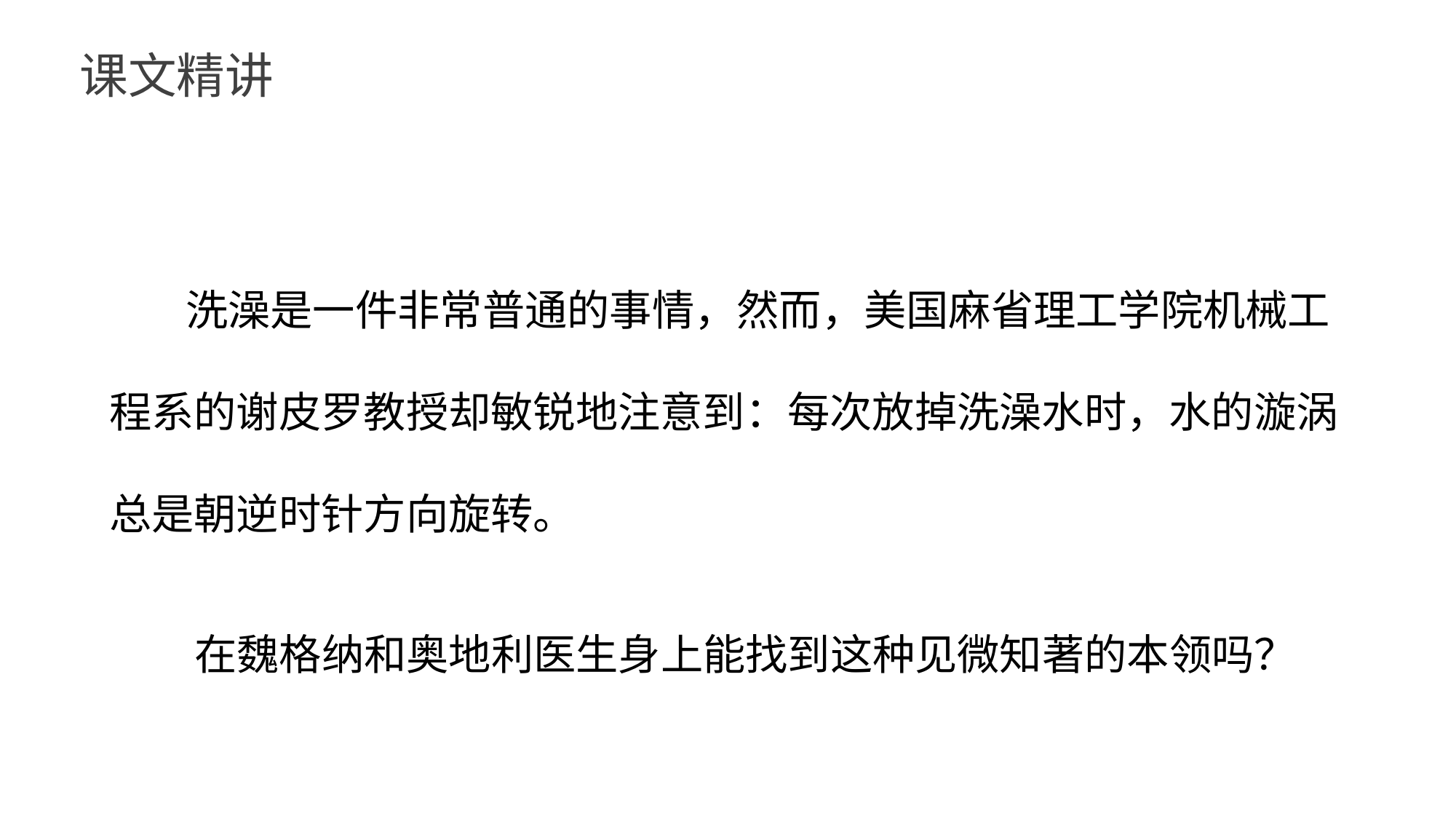

课文精讲
       洗澡是一件非常普通的事情，然而，美国麻省理工学院机械工程系的谢皮罗教授却敏锐地注意到：每次放掉洗澡水时，水的漩涡总是朝逆时针方向旋转。
      在魏格纳和奥地利医生身上能找到这种见微知著的本领吗？